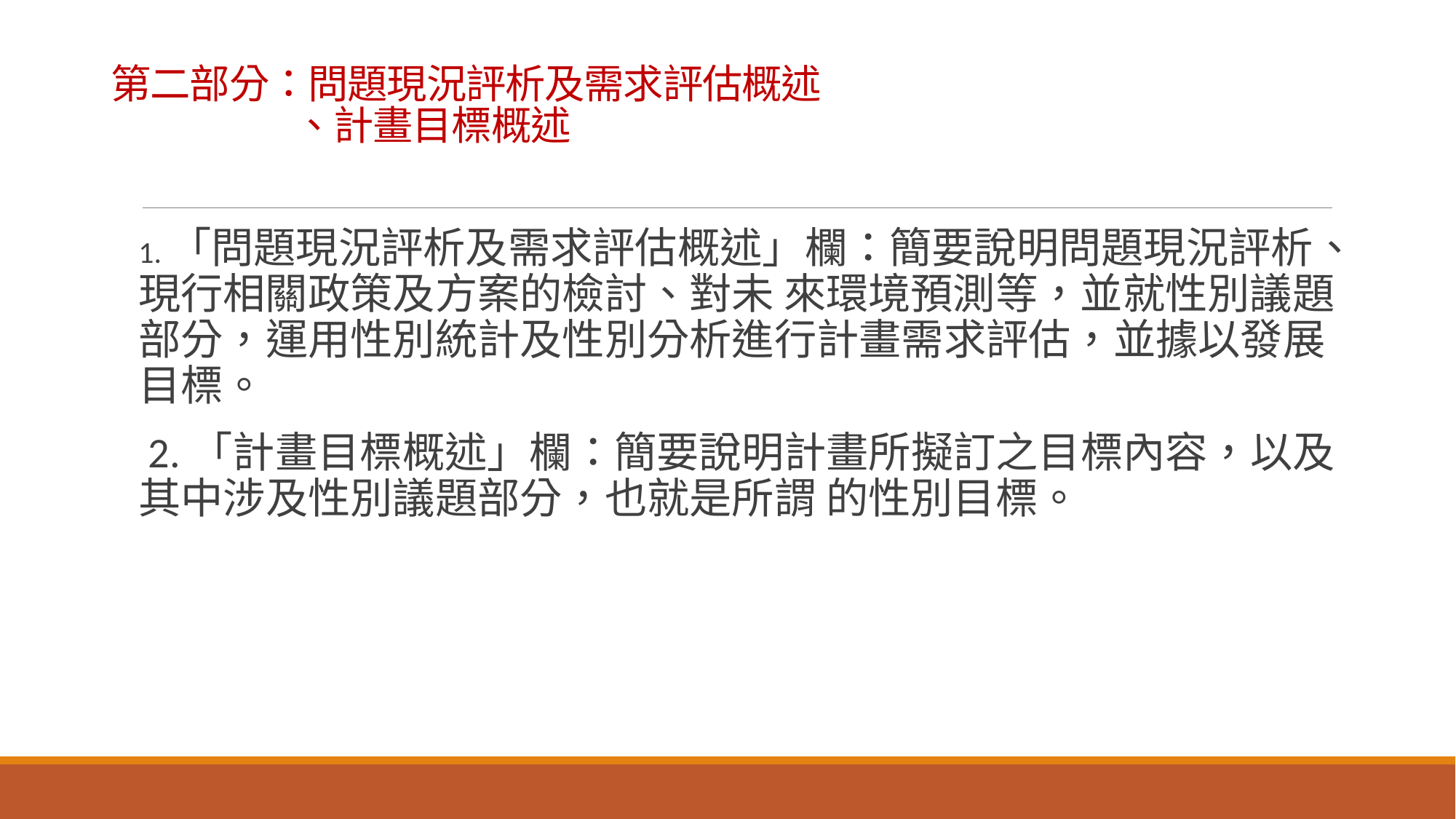

# 第二部分：問題現況評析及需求評估概述 、計畫目標概述
1.「問題現況評析及需求評估概述」欄：簡要說明問題現況評析、現行相關政策及方案的檢討、對未 來環境預測等，並就性別議題部分，運用性別統計及性別分析進行計畫需求評估，並據以發展目標。
 2.「計畫目標概述」欄：簡要說明計畫所擬訂之目標內容，以及其中涉及性別議題部分，也就是所謂 的性別目標。